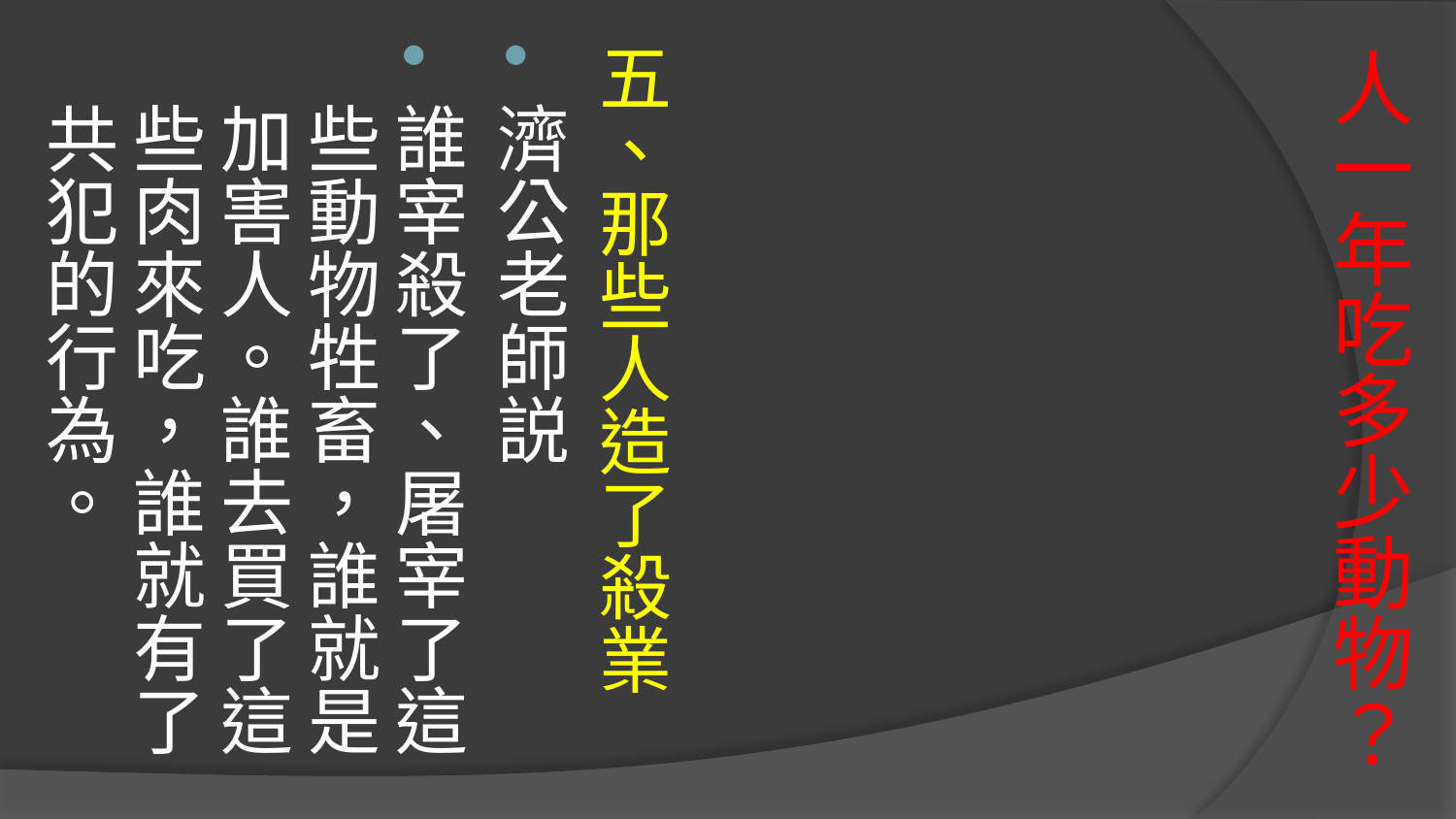

五、那些人造了殺業
濟公老師説
誰宰殺了、屠宰了這些動物牲畜，誰就是加害人。誰去買了這些肉來吃，誰就有了共犯的行為。
# 人一年吃多少動物？